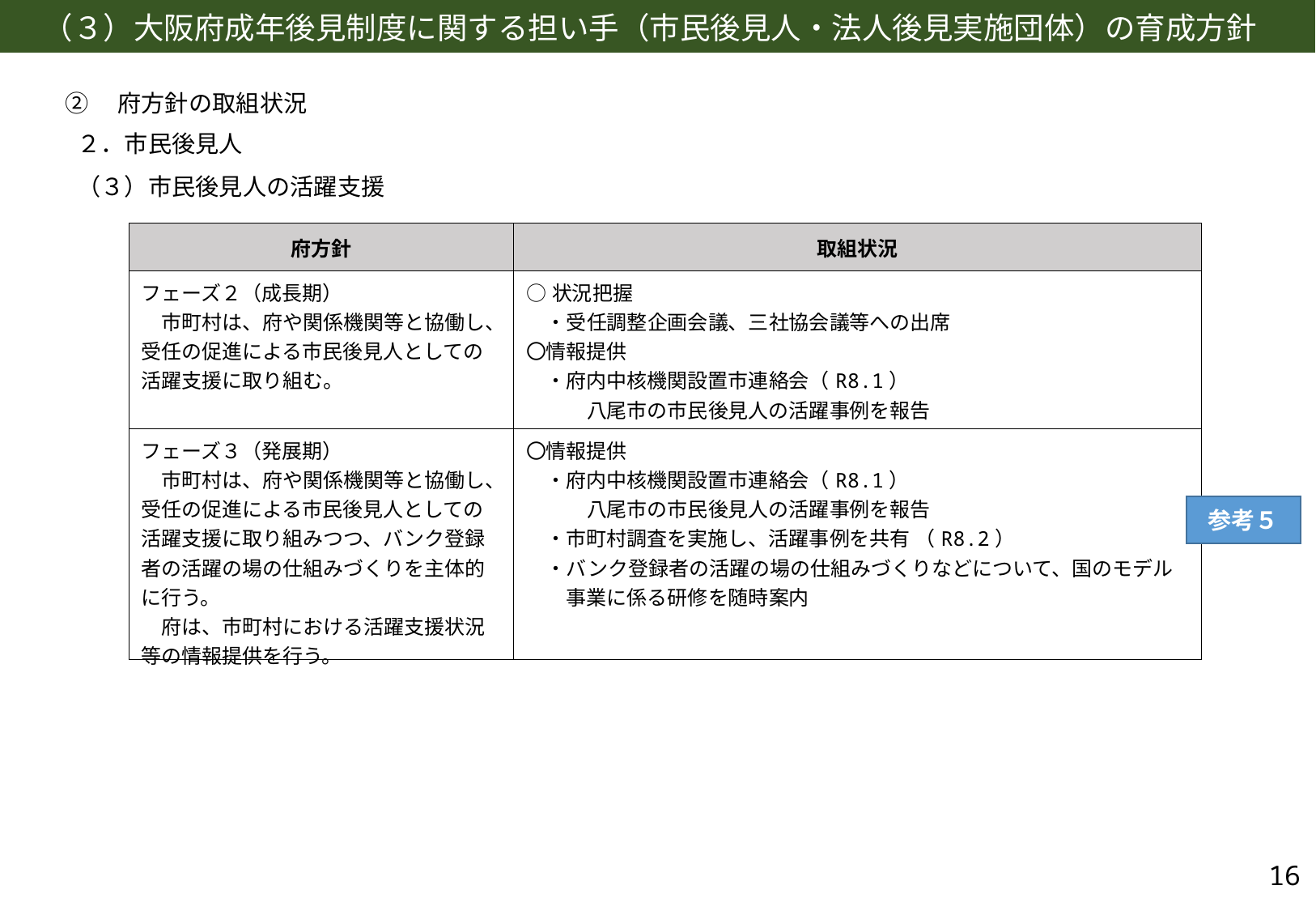

# （３）大阪府成年後見制度に関する担い手（市民後見人・法人後見実施団体）の育成方針
②　府方針の取組状況
２．市民後見人
（３）市民後見人の活躍支援
| 府方針 | 取組状況 |
| --- | --- |
| フェーズ２（成長期） 　市町村は、府や関係機関等と協働し、受任の促進による市民後見人としての活躍支援に取り組む。 | ○状況把握 　・受任調整企画会議、三社協会議等への出席 〇情報提供 　・府内中核機関設置市連絡会（R8.1） 　　　八尾市の市民後見人の活躍事例を報告 |
| フェーズ３（発展期） 　市町村は、府や関係機関等と協働し、受任の促進による市民後見人としての活躍支援に取り組みつつ、バンク登録者の活躍の場の仕組みづくりを主体的に行う。 　府は、市町村における活躍支援状況等の情報提供を行う。 | 〇情報提供 　・府内中核機関設置市連絡会（R8.1） 　　　八尾市の市民後見人の活躍事例を報告 　・市町村調査を実施し、活躍事例を共有 （R8.2） 　・バンク登録者の活躍の場の仕組みづくりなどについて、国のモデル 　　事業に係る研修を随時案内 |
参考５
16